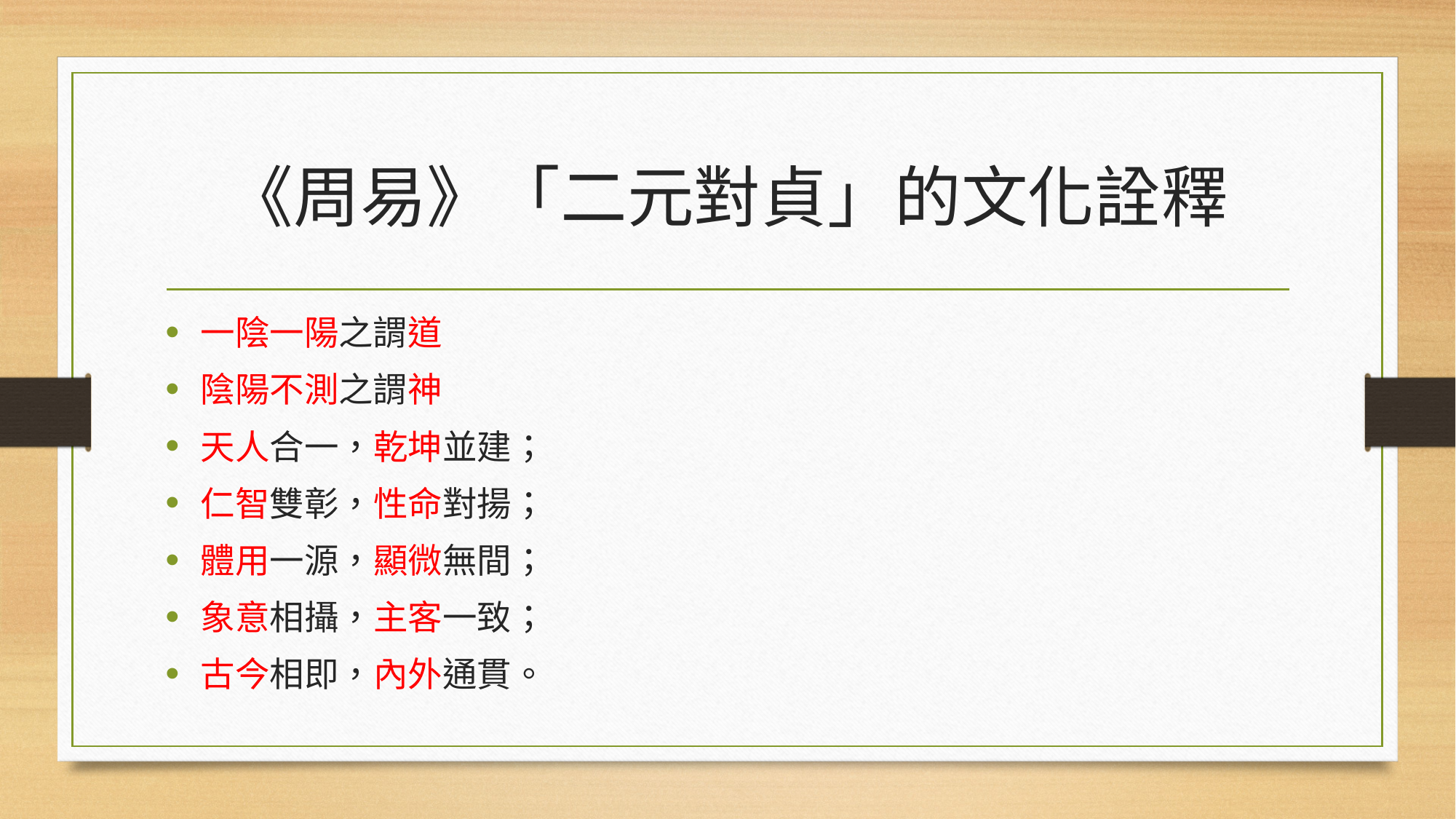

# 《周易》「二元對貞」的文化詮釋
一陰一陽之謂道
陰陽不測之謂神
天人合一，乾坤並建；
仁智雙彰，性命對揚；
體用一源，顯微無間；
象意相攝，主客一致；
古今相即，內外通貫。